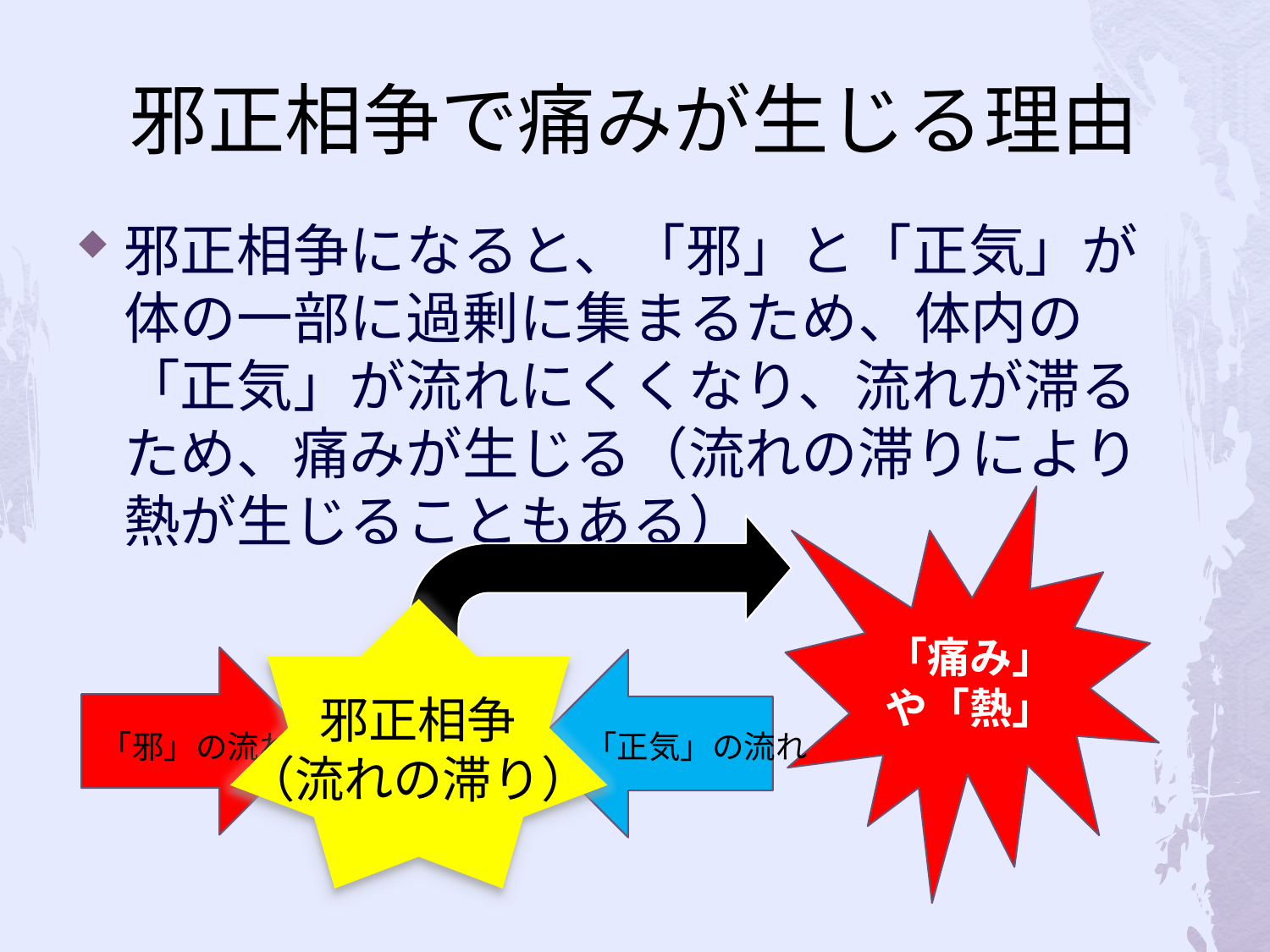

# 邪正相争で痛みが生じる理由
邪正相争になると、「邪」と「正気」が体の一部に過剰に集まるため、体内の「正気」が流れにくくなり、流れが滞るため、痛みが生じる（流れの滞りにより熱が生じることもある）
「痛み」や「熱」

邪正相争
（流れの滞り）

「邪」の流れ

「正気」の流れ